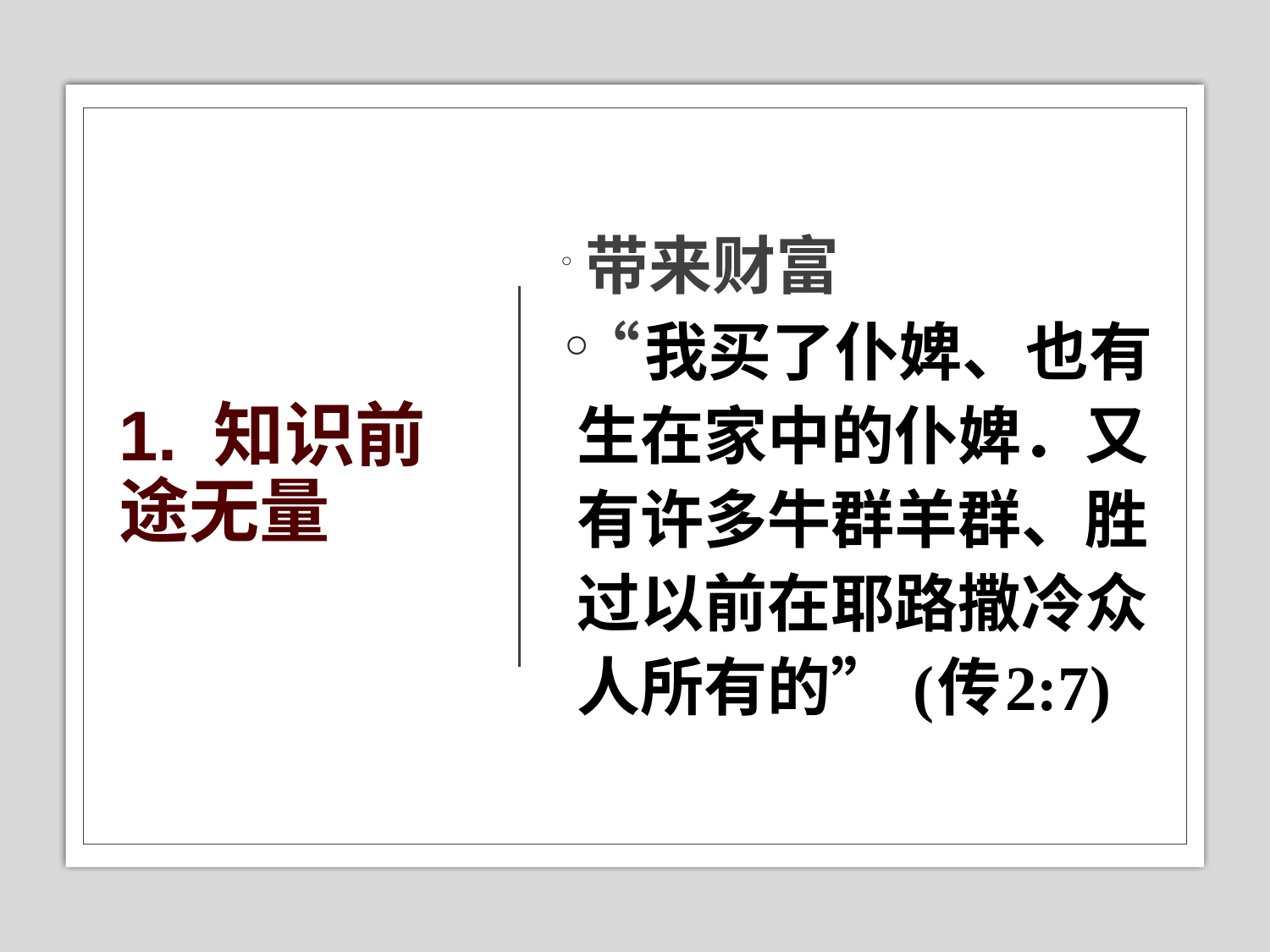

# 1. 知识前途无量
 带来财富
“我买了仆婢、也有生在家中的仆婢．又有许多牛群羊群、胜过以前在耶路撒冷众人所有的” (传2:7)